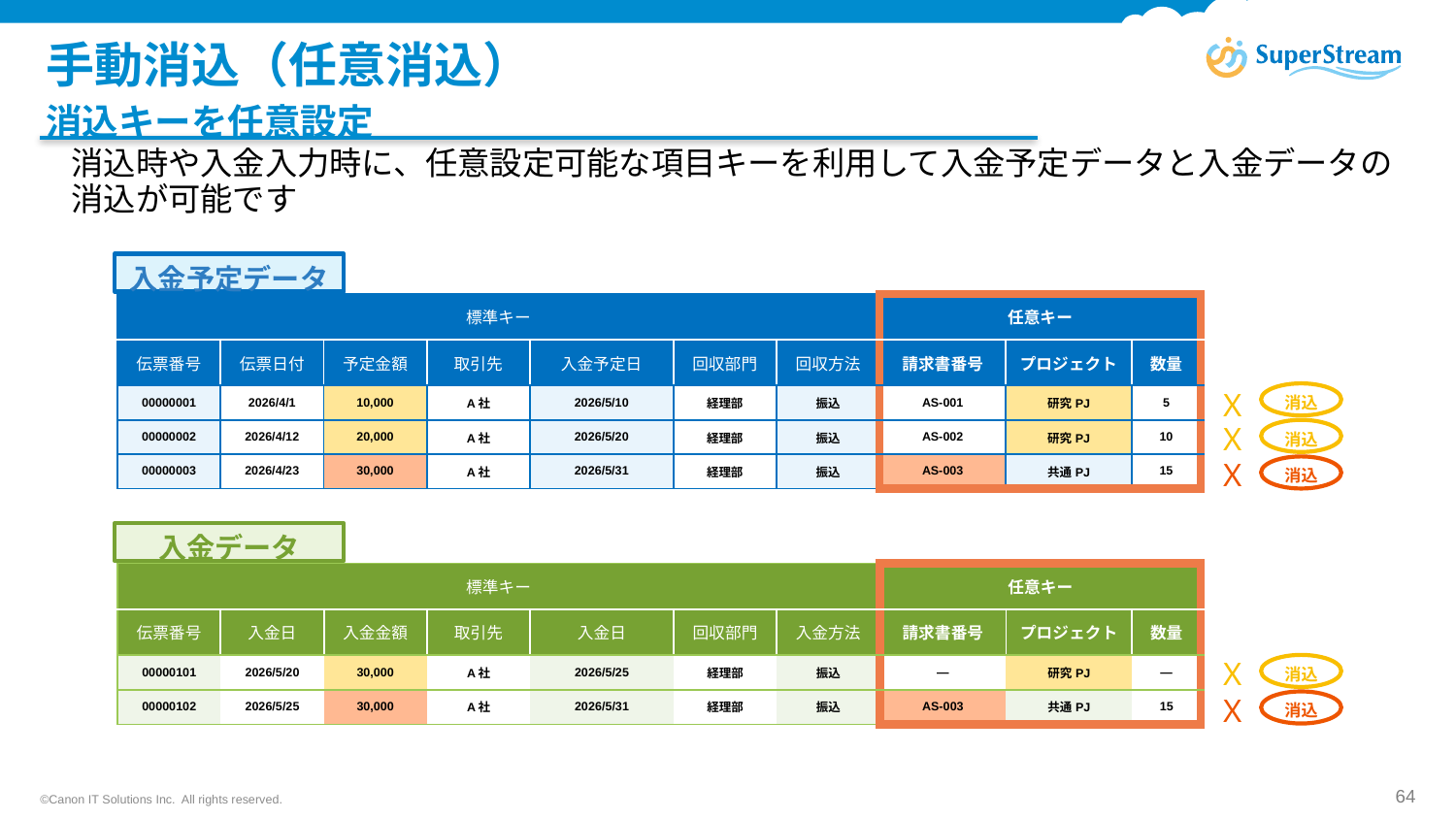

# 手動消込（任意消込）
消込キーを任意設定

消込時や入金入力時に、任意設定可能な項目キーを利用して入金予定データと入金データの消込が可能です

入金予定データ
| 標準キー |  |  |  |  |  |  | 任意キー |  |  |
| --- | --- | --- | --- | --- | --- | --- | --- | --- | --- |
| 伝票番号 | 伝票日付 | 予定金額 | 取引先 | 入金予定日 | 回収部門 | 回収方法 | 請求書番号 | プロジェクト | 数量 |
| 00000001 | 2026/4/1 | 10,000 | A社 | 2026/5/10 | 経理部 | 振込 | AS-001 | 研究PJ | 5 |
| 00000002 | 2026/4/12 | 20,000 | A社 | 2026/5/20 | 経理部 | 振込 | AS-002 | 研究PJ | 10 |
| 00000003 | 2026/4/23 | 30,000 | A社 | 2026/5/31 | 経理部 | 振込 | AS-003 | 共通PJ | 15 |
Ｘ

消込
Ｘ

消込
Ｘ

消込
入金データ
| 標準キー |  |  |  |  |  |  | 任意キー |  |  |
| --- | --- | --- | --- | --- | --- | --- | --- | --- | --- |
| 伝票番号 | 入金日 | 入金金額 | 取引先 | 入金日 | 回収部門 | 入金方法 | 請求書番号 | プロジェクト | 数量 |
| 00000101 | 2026/5/20 | 30,000 | A社 | 2026/5/25 | 経理部 | 振込 | ― | 研究PJ | ― |
| 00000102 | 2026/5/25 | 30,000 | A社 | 2026/5/31 | 経理部 | 振込 | AS-003 | 共通PJ | 15 |
Ｘ

消込
Ｘ

消込
©Canon IT Solutions Inc.  All rights reserved.
64